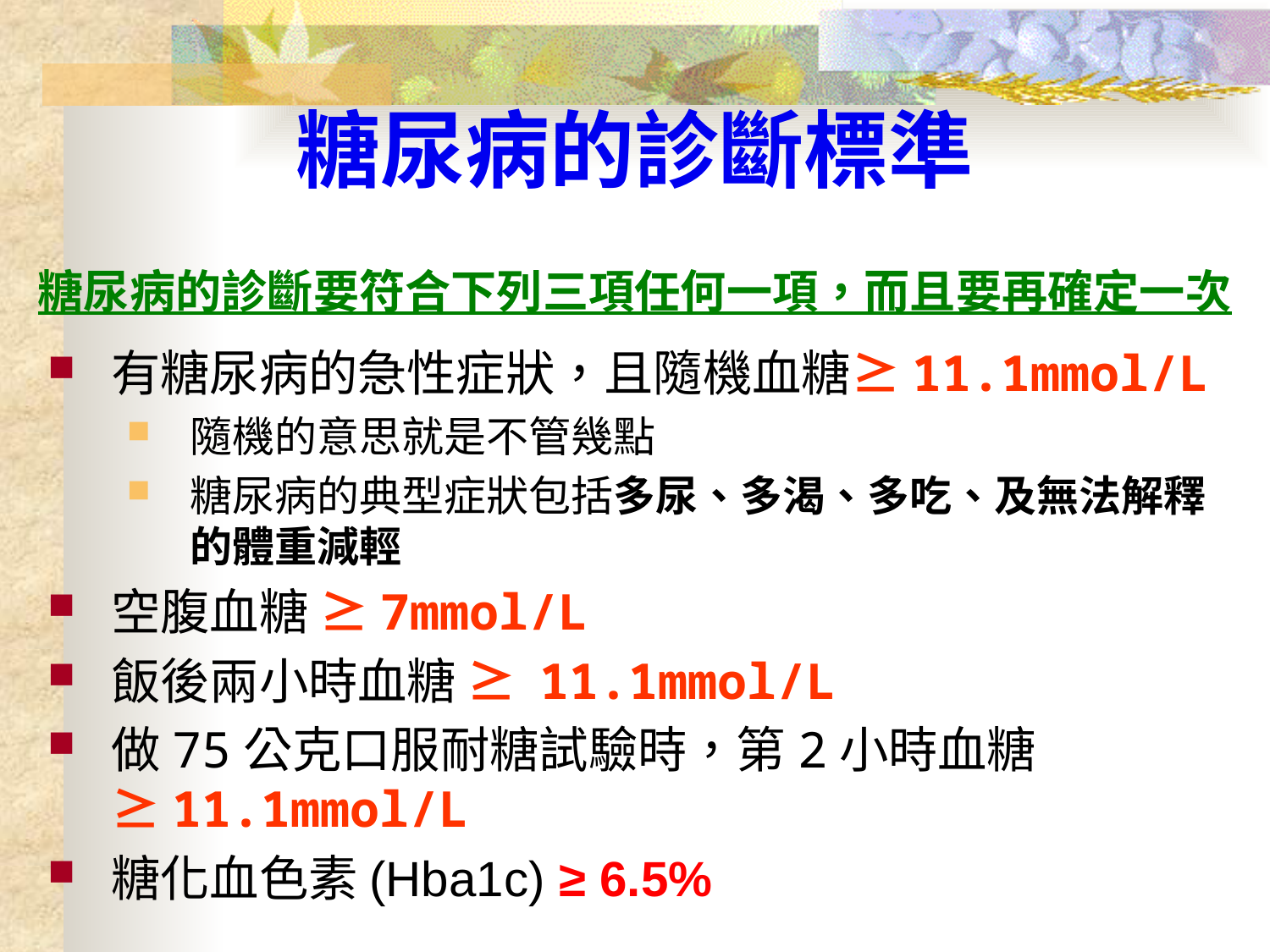

# 糖尿病的診斷標準
糖尿病的診斷要符合下列三項任何一項，而且要再確定一次
有糖尿病的急性症狀，且隨機血糖≥11.1mmol/L
隨機的意思就是不管幾點
糖尿病的典型症狀包括多尿、多渴、多吃、及無法解釋的體重減輕
空腹血糖 ≥7mmol/L
飯後兩小時血糖 ≥ 11.1mmol/L
做75公克口服耐糖試驗時，第2小時血糖≥11.1mmol/L
糖化血色素(Hba1c) ≥ 6.5%